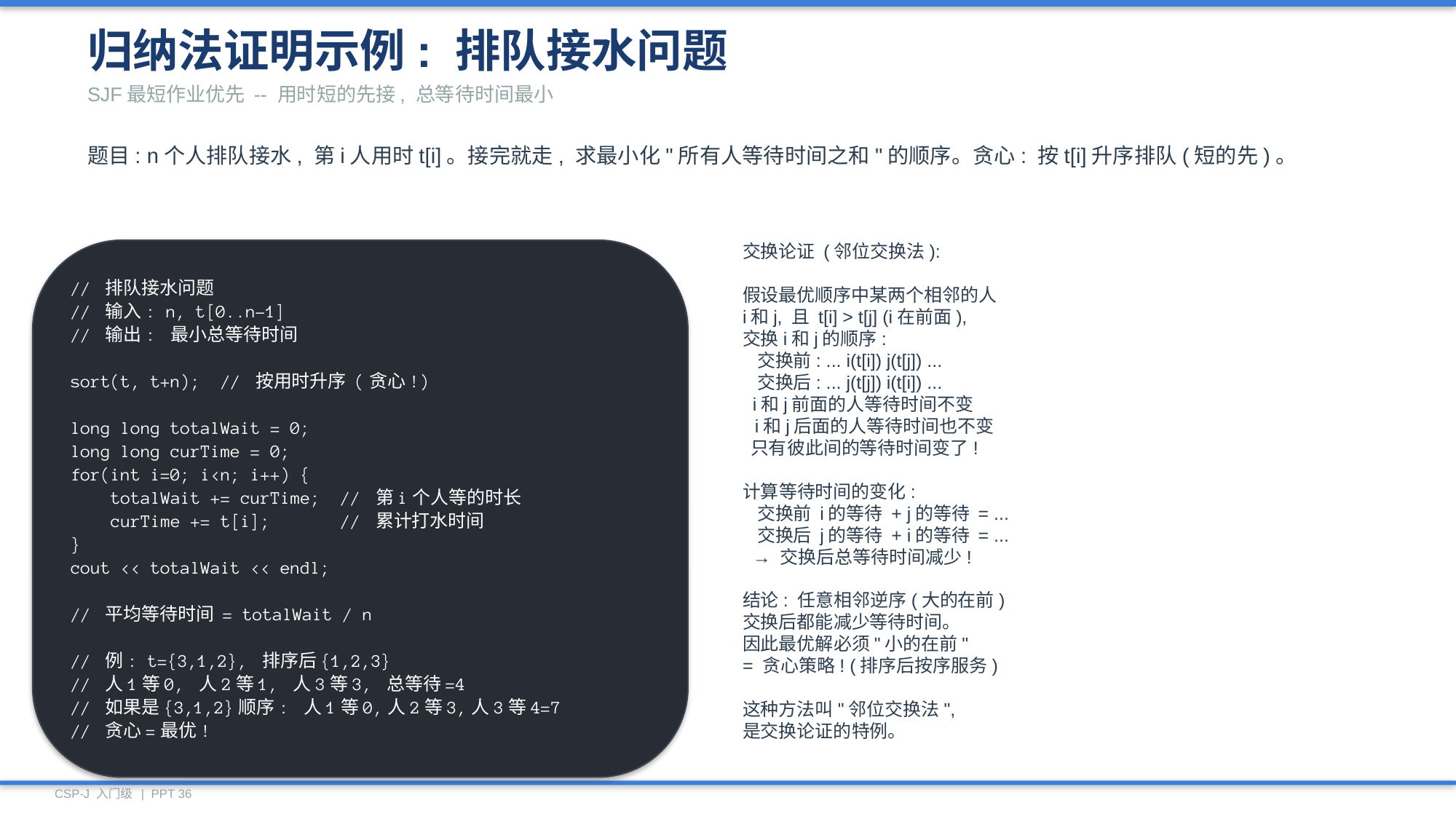

归纳法证明示例: 排队接水问题
SJF最短作业优先 -- 用时短的先接, 总等待时间最小
题目: n个人排队接水, 第i人用时t[i]。接完就走, 求最小化"所有人等待时间之和"的顺序。贪心: 按t[i]升序排队(短的先)。
// 排队接水问题
// 输入: n, t[0..n-1]
// 输出: 最小总等待时间

sort(t, t+n);  // 按用时升序 (贪心!)

long long totalWait = 0;
long long curTime = 0;
for(int i=0; i<n; i++) {
    totalWait += curTime;  // 第i个人等的时长
    curTime += t[i];       // 累计打水时间
}
cout << totalWait << endl;

// 平均等待时间 = totalWait / n

// 例: t={3,1,2}, 排序后{1,2,3}
// 人1等0, 人2等1, 人3等3, 总等待=4
// 如果是{3,1,2}顺序: 人1等0,人2等3,人3等4=7
// 贪心=最优!
交换论证 (邻位交换法):
假设最优顺序中某两个相邻的人
i和j, 且 t[i] > t[j] (i在前面),
交换i和j的顺序:
  交换前: ... i(t[i]) j(t[j]) ...
  交换后: ... j(t[j]) i(t[i]) ...
  i和j前面的人等待时间不变
  i和j后面的人等待时间也不变
  只有彼此间的等待时间变了!
计算等待时间的变化:
  交换前 i的等待 + j的等待 = ...
  交换后 j的等待 + i的等待 = ...
  → 交换后总等待时间减少!
结论: 任意相邻逆序(大的在前)
交换后都能减少等待时间。
因此最优解必须"小的在前"
= 贪心策略! (排序后按序服务)
这种方法叫"邻位交换法",
是交换论证的特例。

CSP-J 入门级  |  PPT 36